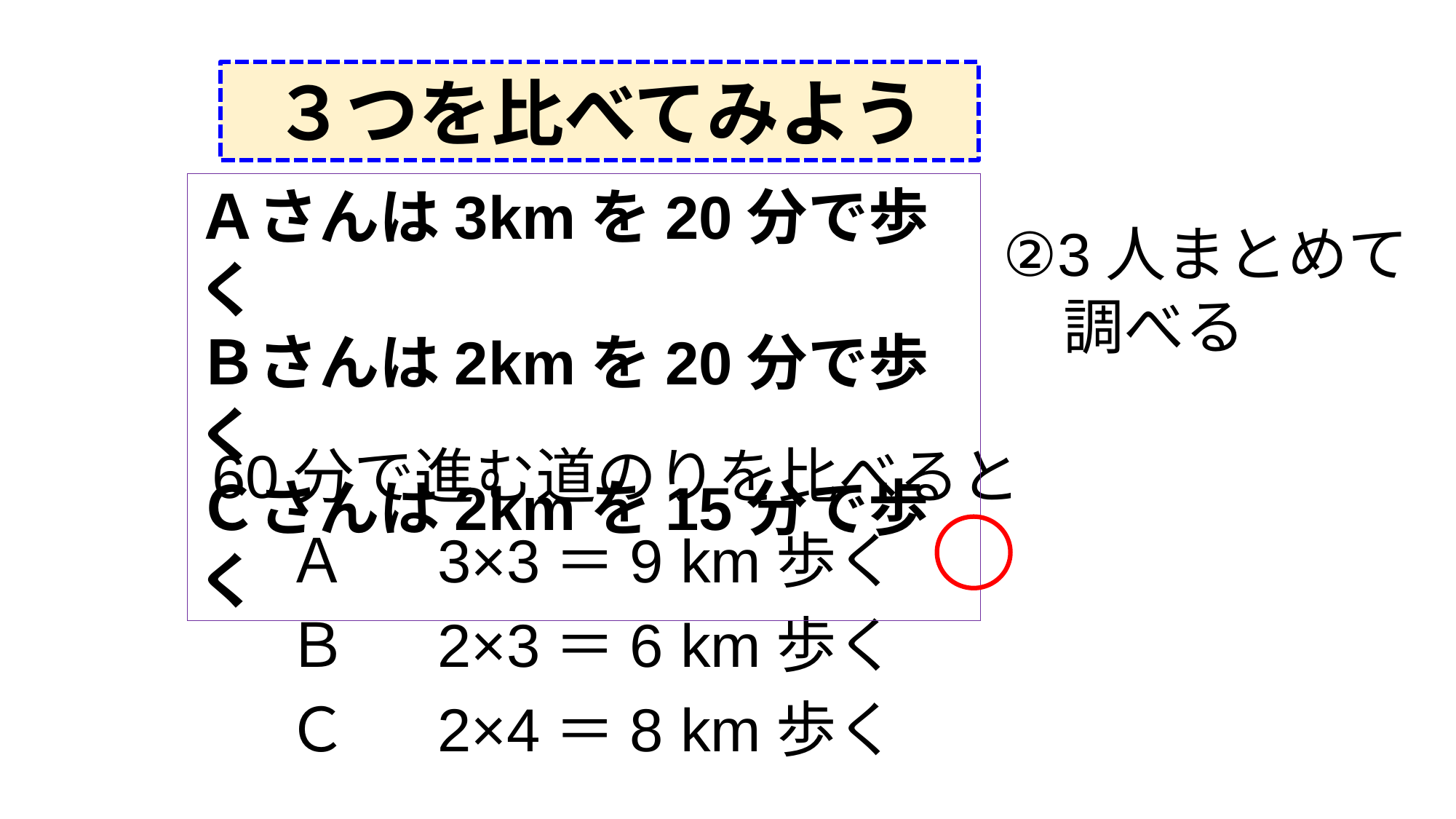

３つを比べてみよう
Ａさんは3kmを20分で歩く
Ｂさんは2kmを20分で歩く
Ｃさんは2kmを15分で歩く
②3人まとめて
　調べる
60分で進む道のりを比べると
Ａ
3×3＝9 km歩く

Ｂ
2×3＝6 km歩く
Ｃ
2×4＝8 km歩く